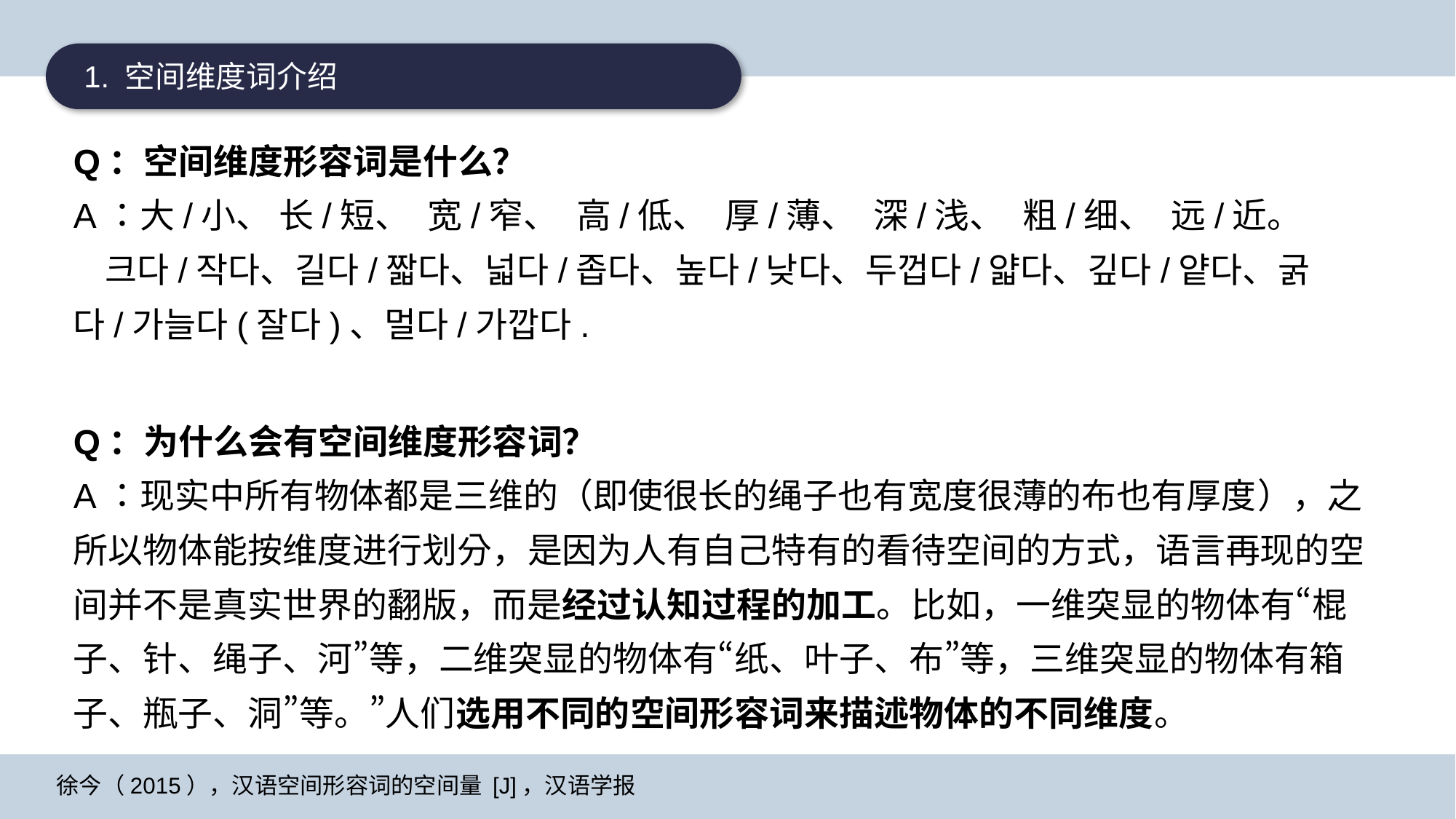

1. 空间维度词介绍

Q：空间维度形容词是什么？
A：大/小、 长/短、  宽/窄、  高/低、  厚/薄、  深/浅、  粗/细、  远/近。
   크다/작다、길다/짧다、넓다/좁다、높다/낮다、두껍다/얇다、깊다/얕다、굵다/가늘다(잘다)、멀다/가깝다.

Q：为什么会有空间维度形容词？
A：现实中所有物体都是三维的（即使很长的绳子也有宽度很薄的布也有厚度），之所以物体能按维度进行划分，是因为人有自己特有的看待空间的方式，语言再现的空间并不是真实世界的翻版，而是经过认知过程的加工。比如，一维突显的物体有“棍子、针、绳子、河”等，二维突显的物体有“纸、叶子、布”等，三维突显的物体有箱子、瓶子、洞”等。”人们选用不同的空间形容词来描述物体的不同维度。

徐今（2015），汉语空间形容词的空间量 [J]，汉语学报